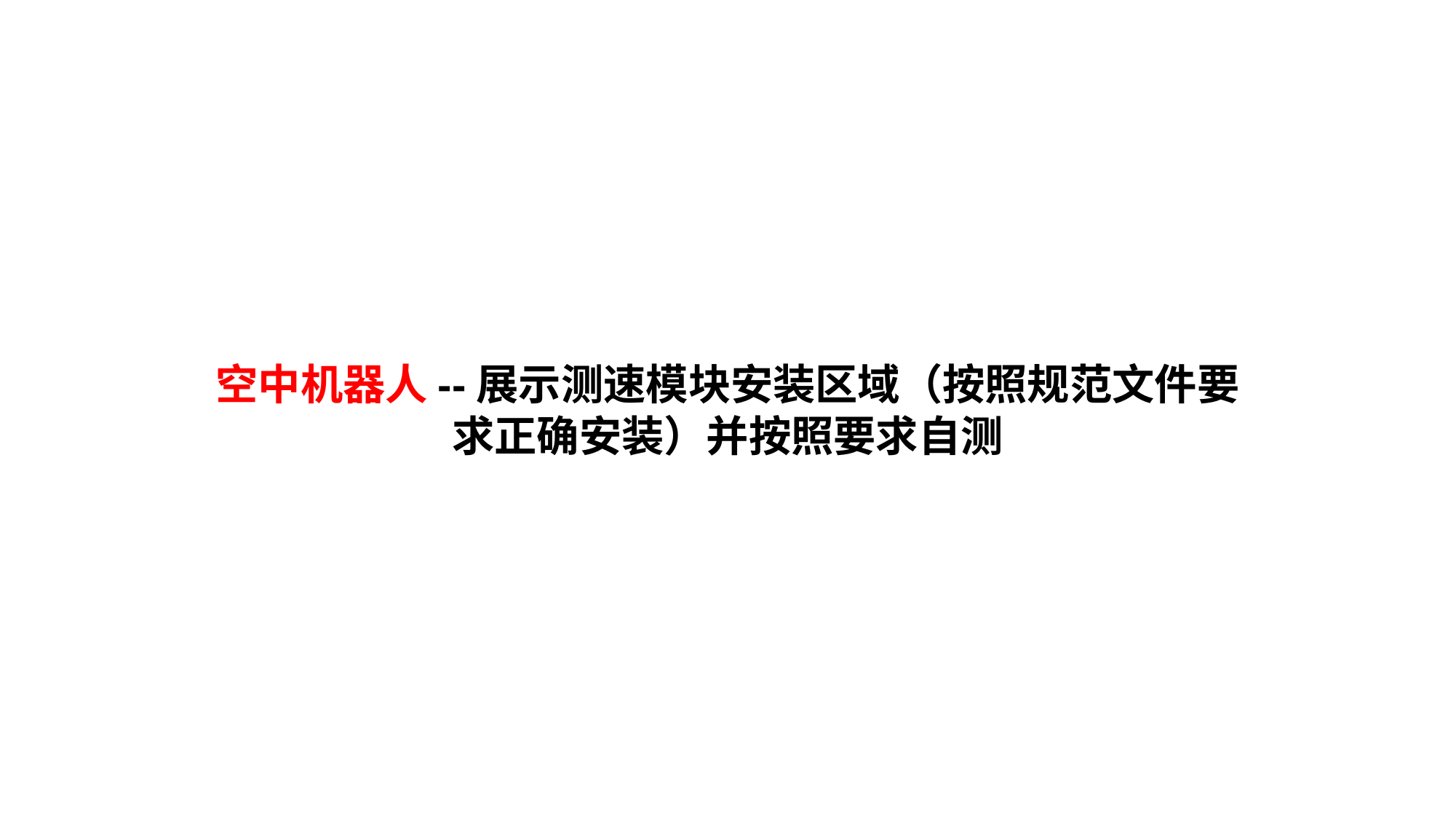

空中机器人--展示测速模块安装区域（按照规范文件要求正确安装）并按照要求自测